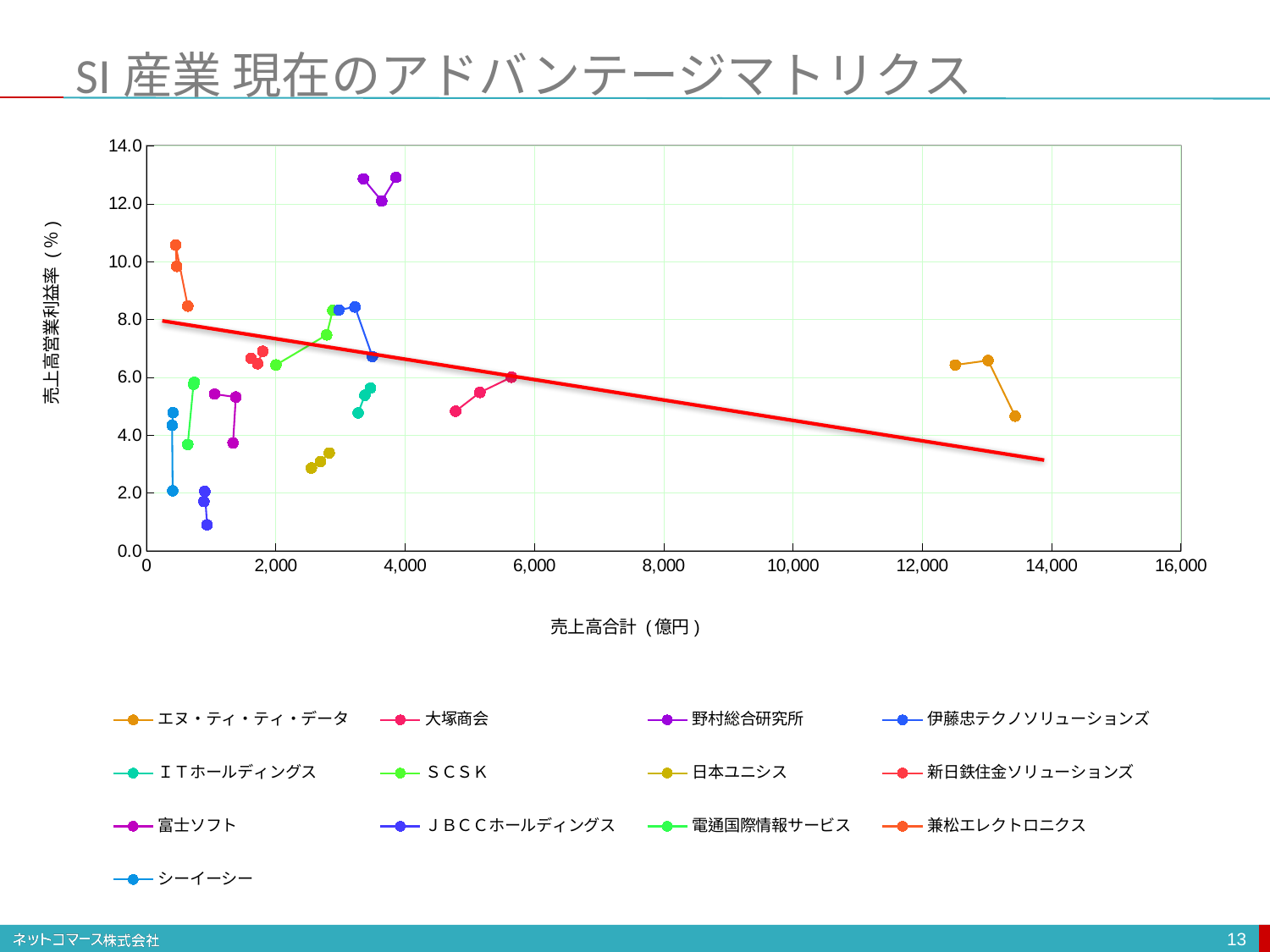

SI産業 現在のアドバンテージマトリクス

### Chart

| Category |  |  |  |  |  |  |  |  |  |  |  |  |  |
|---|---|---|---|---|---|---|---|---|---|---|---|---|---|
13